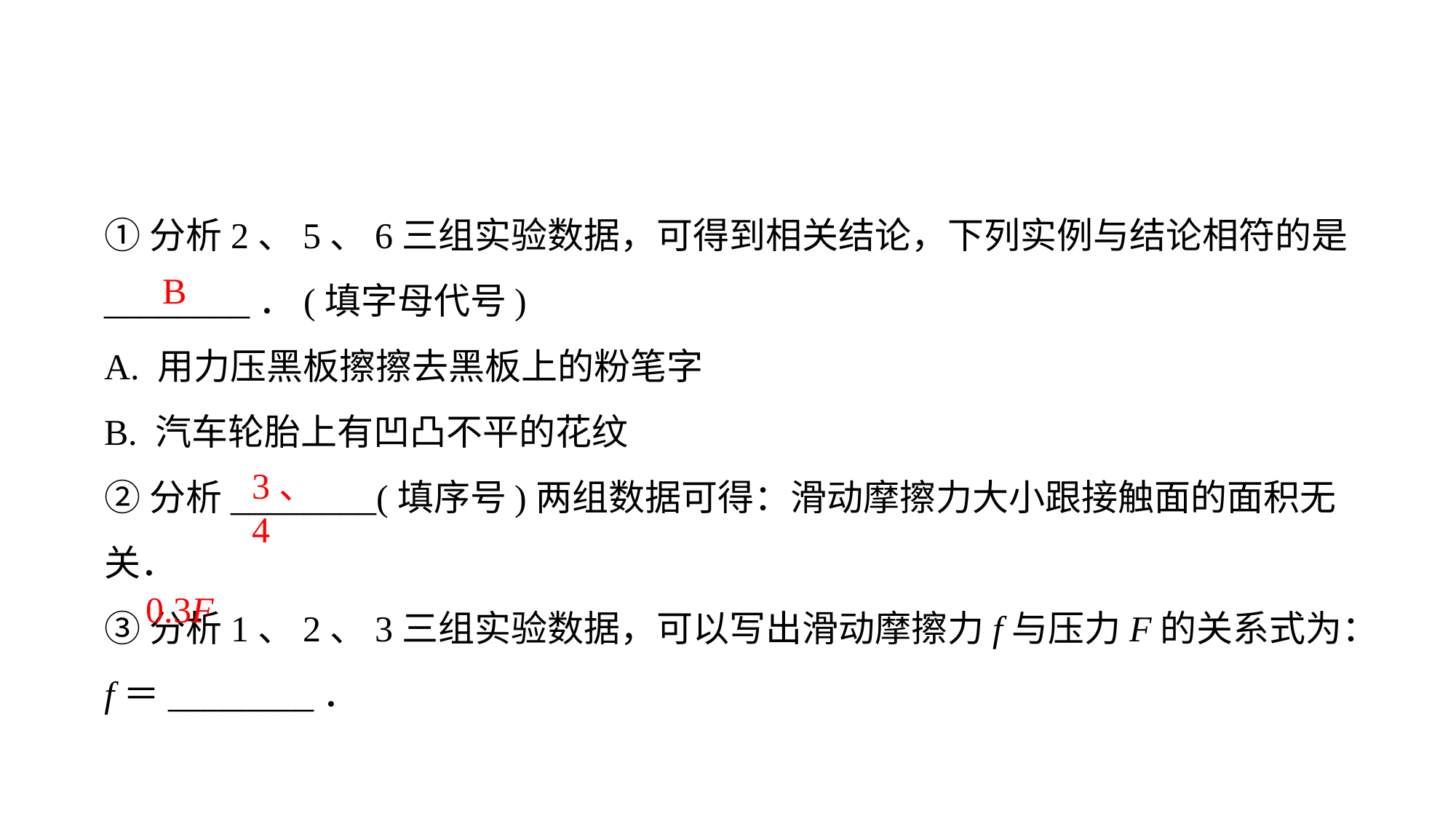

①分析2、5、6三组实验数据，可得到相关结论，下列实例与结论相符的是________．(填字母代号)
A. 用力压黑板擦擦去黑板上的粉笔字
B. 汽车轮胎上有凹凸不平的花纹
②分析________(填序号)两组数据可得：滑动摩擦力大小跟接触面的面积无关．
③分析1、2、3三组实验数据，可以写出滑动摩擦力f与压力F的关系式为：f＝________．
B
3、4
0.3F